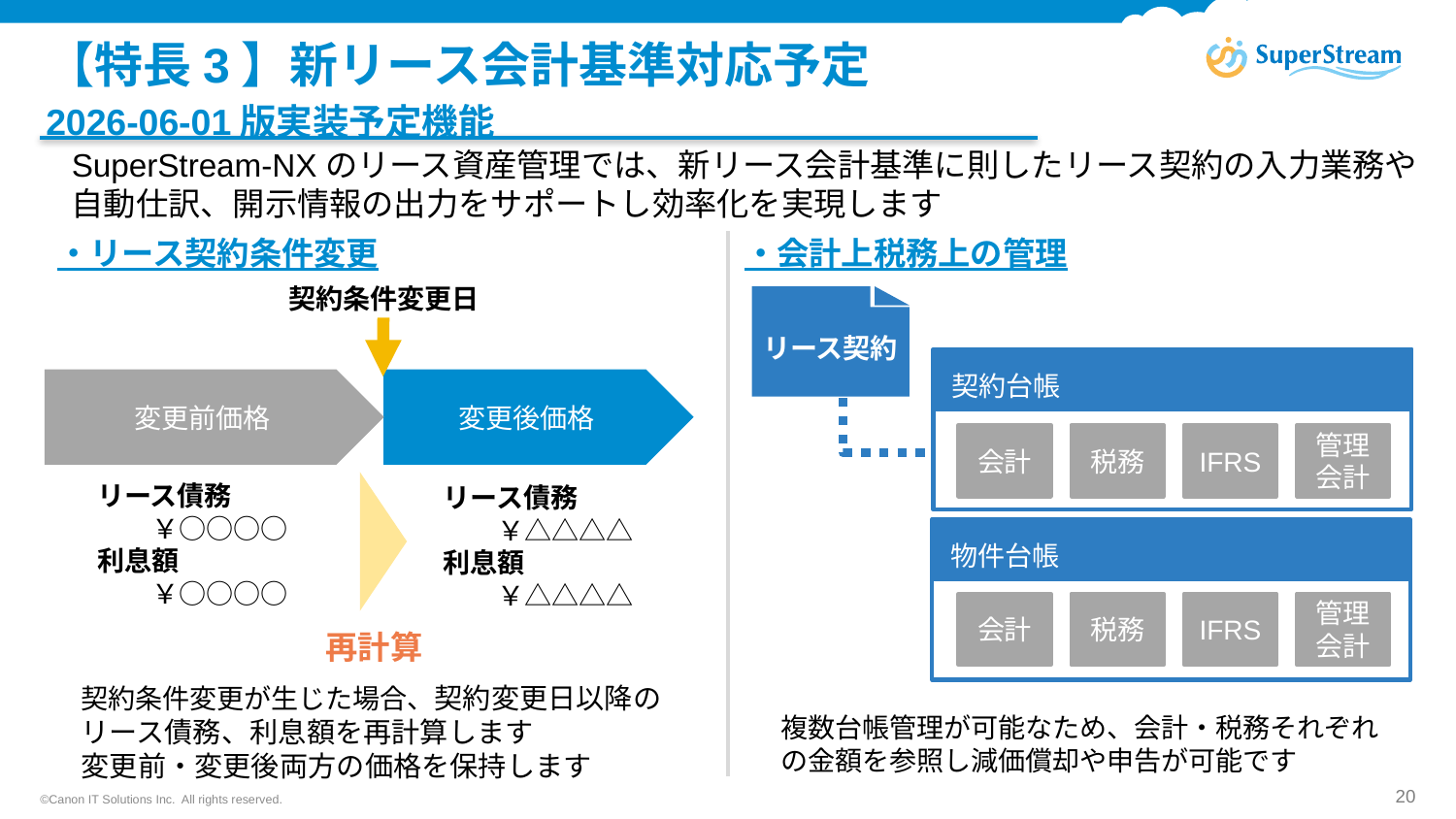

# 【特長3】新リース会計基準対応予定
2026-06-01版実装予定機能
SuperStream-NXのリース資産管理では、新リース会計基準に則したリース契約の入力業務や自動仕訳、開示情報の出力をサポートし効率化を実現します
・リース契約条件変更
・会計上税務上の管理
契約条件変更日

リース契約

契約台帳
変更前価格
変更後価格
会計
税務
IFRS
管理会計
リース債務
　　￥○○○○
利息額
　　￥○○○○
リース債務
　　￥△△△△
利息額
　　￥△△△△

物件台帳
会計
税務
IFRS
管理会計
再計算
契約条件変更が生じた場合、契約変更日以降のリース債務、利息額を再計算します
変更前・変更後両方の価格を保持します
複数台帳管理が可能なため、会計・税務それぞれの金額を参照し減価償却や申告が可能です
©Canon IT Solutions Inc.  All rights reserved.
20